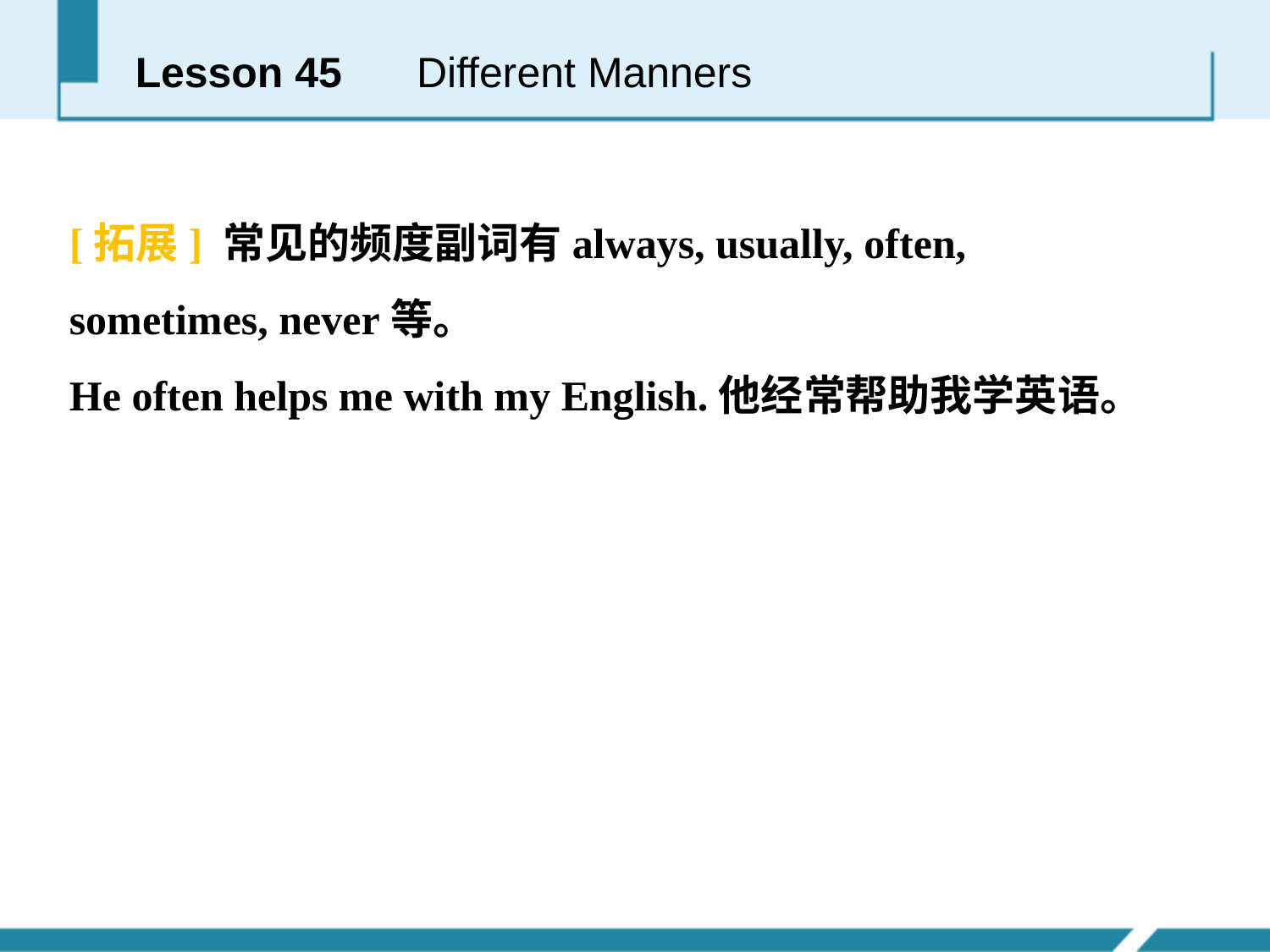

Lesson 45 　Different Manners
[拓展] 常见的频度副词有always, usually, often,  sometimes, never等。
He often helps me with my English.他经常帮助我学英语。